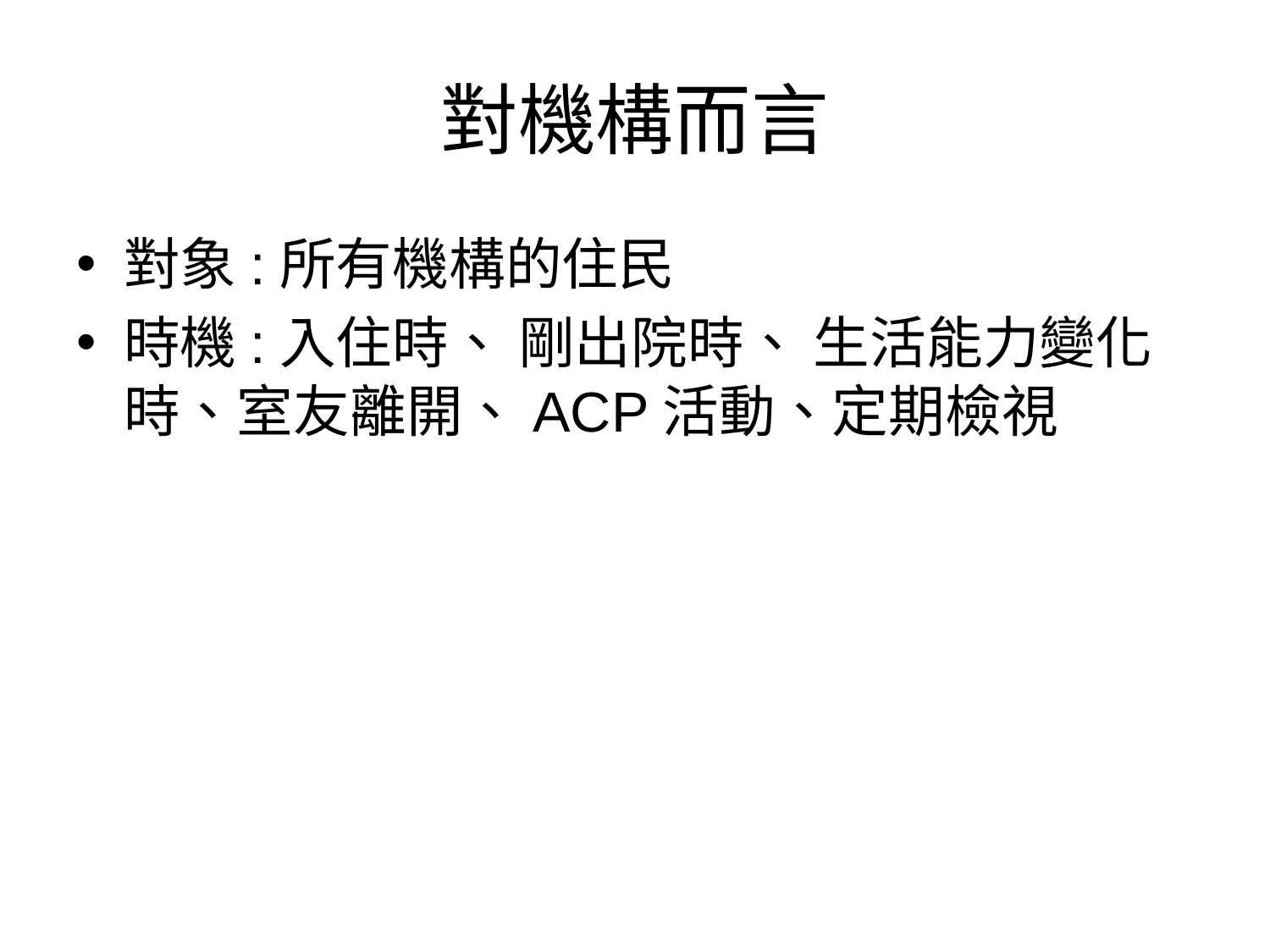

# 對機構而言
對象:所有機構的住民
時機:入住時、 剛出院時、 生活能力變化時、室友離開、ACP活動、定期檢視